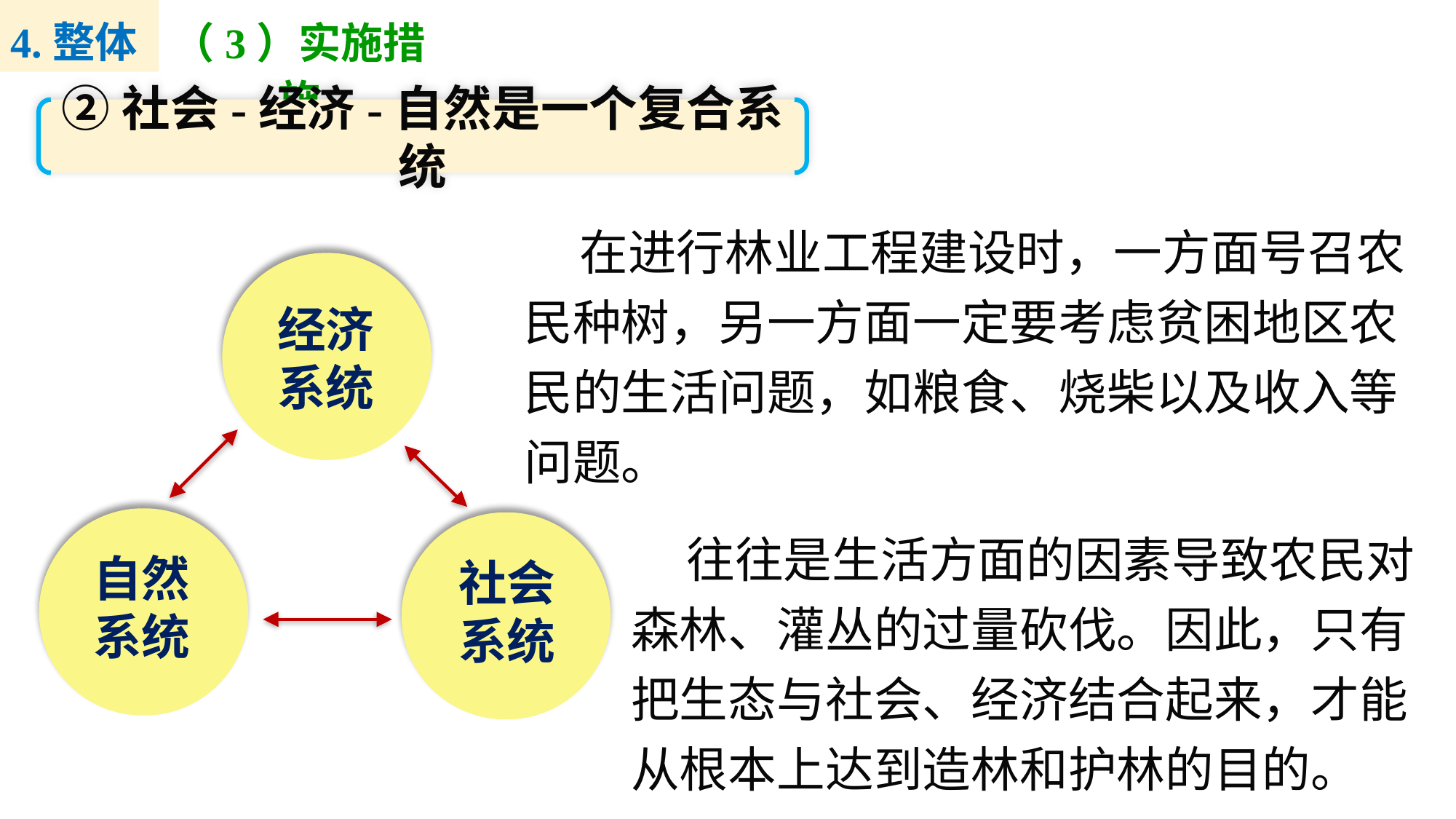

4.整体
（3）实施措施
②社会-经济-自然是一个复合系统
    在进行林业工程建设时，一方面号召农民种树，另一方面一定要考虑贫困地区农民的生活问题，如粮食、烧柴以及收入等问题。

经济
系统

    往往是生活方面的因素导致农民对森林、灌丛的过量砍伐。因此，只有把生态与社会、经济结合起来，才能从根本上达到造林和护林的目的。
自然
系统
社会
系统